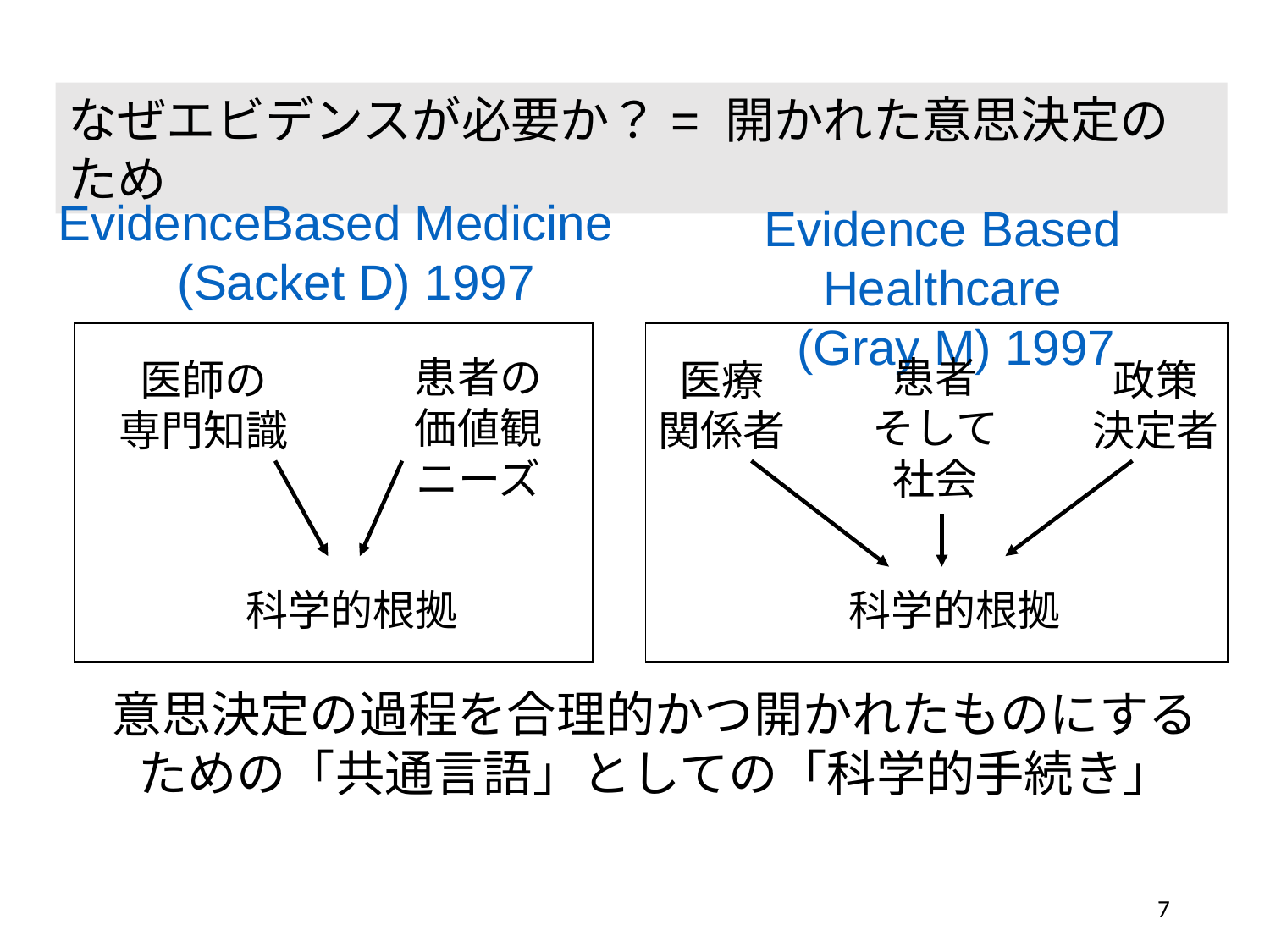

なぜエビデンスが必要か？= 開かれた意思決定のため
EvidenceBased Medicine
   (Sacket D) 1997
Evidence Based Healthcare
  (Gray M) 1997

患者の
価値観
ニーズ
患者
そして
社会
医師の
専門知識
医療
関係者
政策
決定者

科学的根拠
科学的根拠
意思決定の過程を合理的かつ開かれたものにする
ための「共通言語」としての「科学的手続き」
7